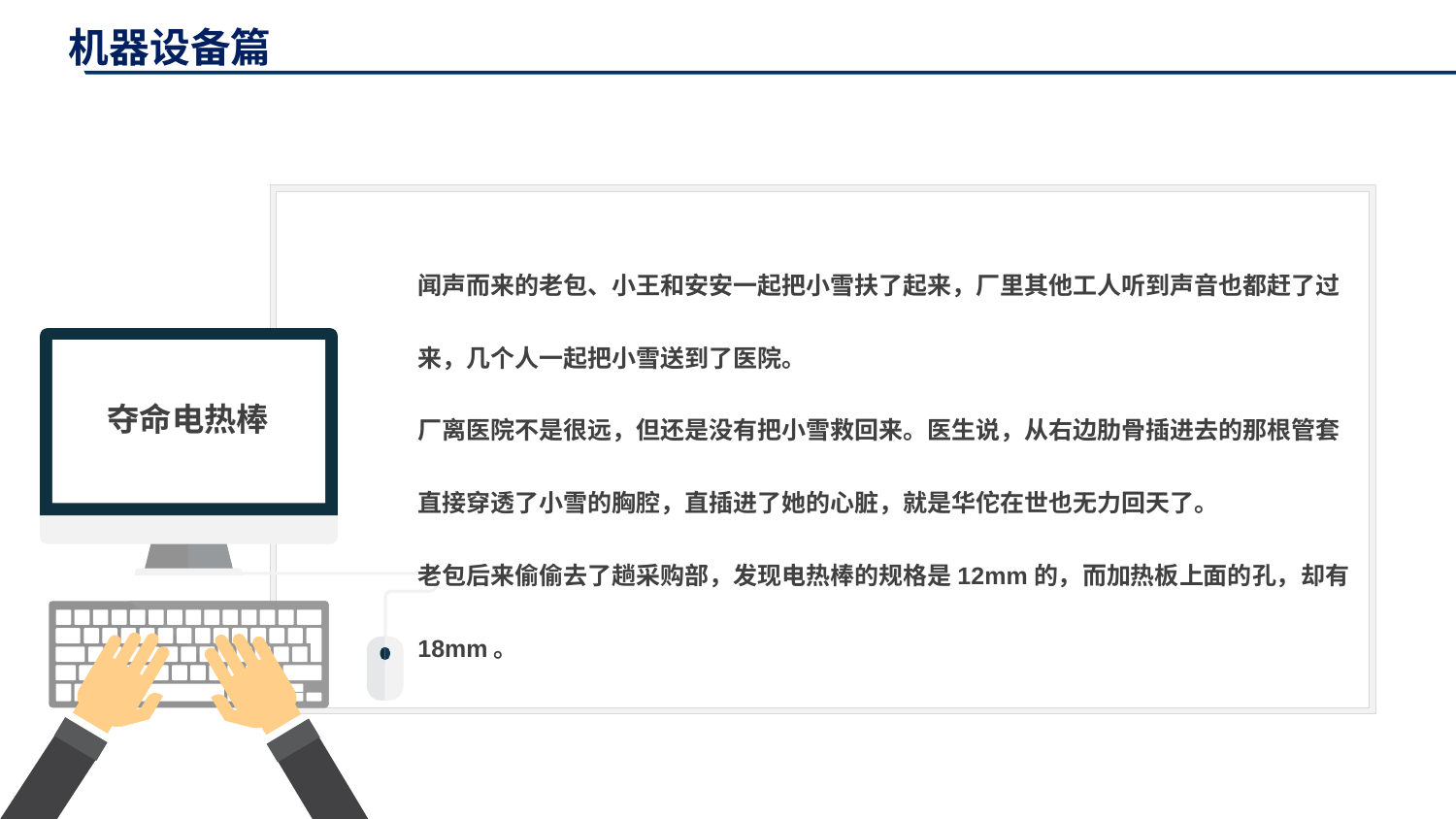

机器设备篇

闻声而来的老包、小王和安安一起把小雪扶了起来，厂里其他工人听到声音也都赶了过来，几个人一起把小雪送到了医院。
厂离医院不是很远，但还是没有把小雪救回来。医生说，从右边肋骨插进去的那根管套直接穿透了小雪的胸腔，直插进了她的心脏，就是华佗在世也无力回天了。
老包后来偷偷去了趟采购部，发现电热棒的规格是12mm的，而加热板上面的孔，却有18mm。

夺命电热棒